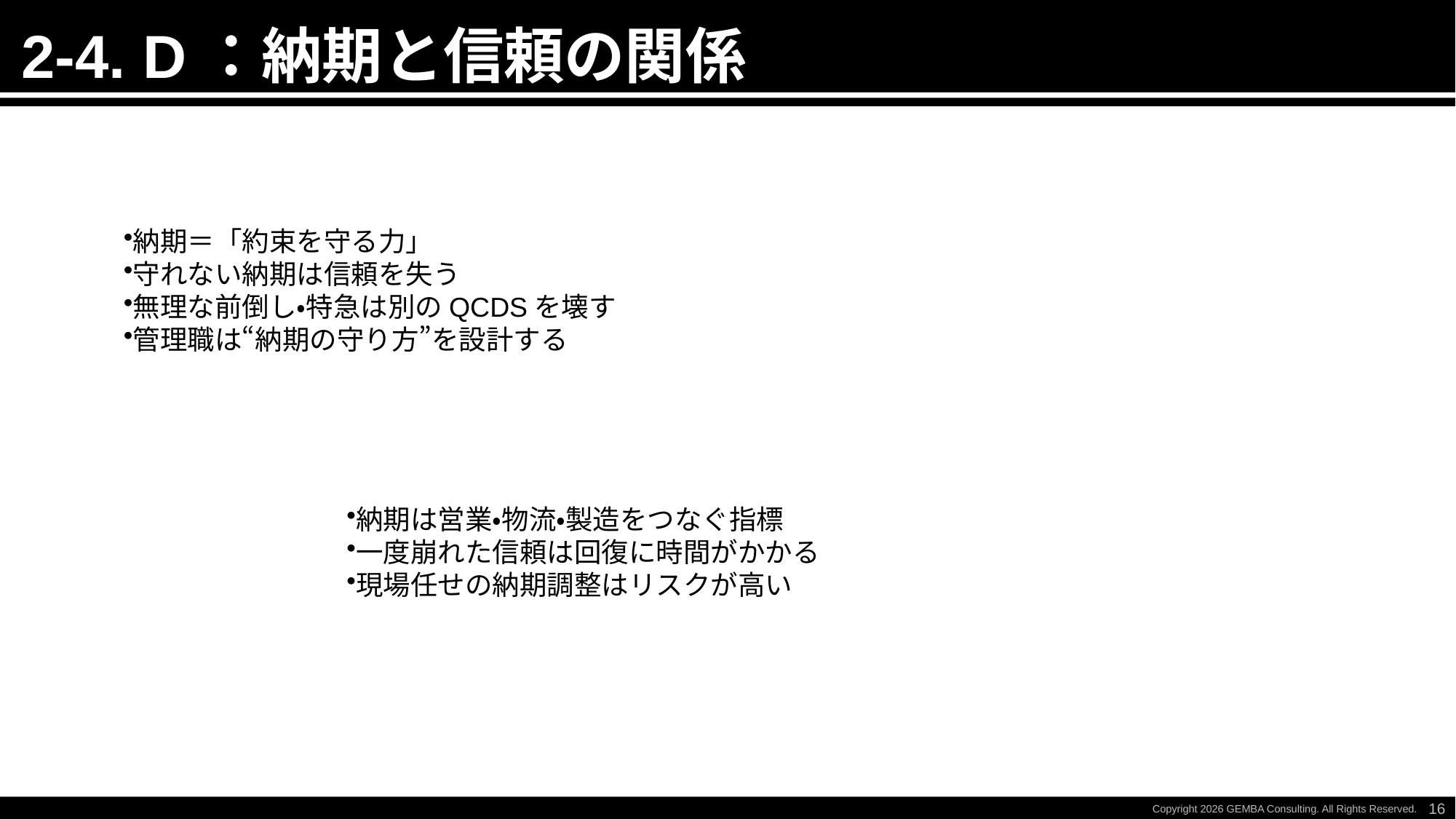

2-4. D：納期と信頼の関係
納期＝「約束を守る力」
守れない納期は信頼を失う
無理な前倒し・特急は別のQCDSを壊す
管理職は“納期の守り方”を設計する
納期は営業・物流・製造をつなぐ指標
一度崩れた信頼は回復に時間がかかる
現場任せの納期調整はリスクが高い
16